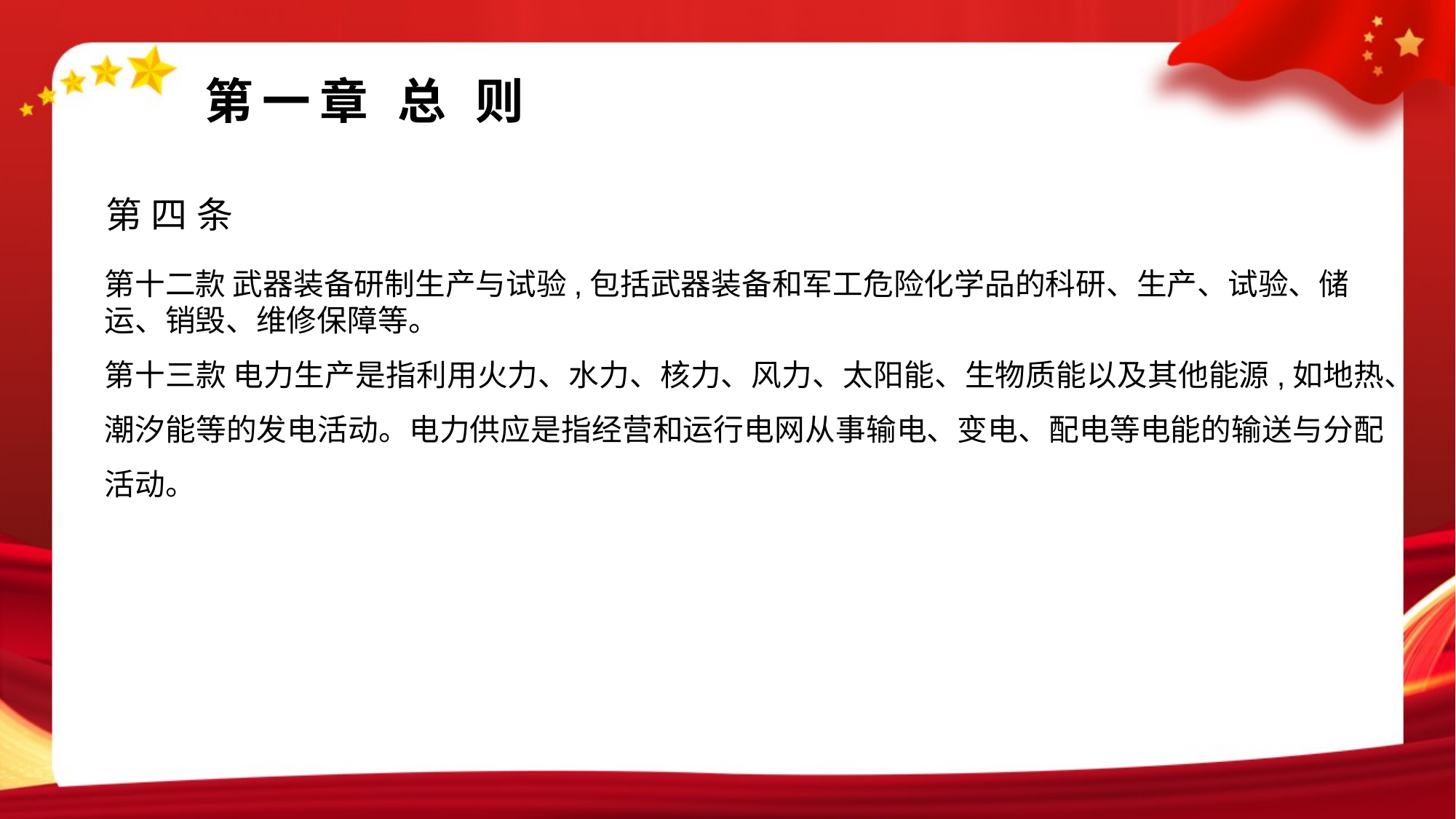

#
第一章 总 则
第四条
第十二款 武器装备研制生产与试验,包括武器装备和军工危险化学品的科研、生产、试验、储运、销毁、维修保障等。
第十三款 电力生产是指利用火力、水力、核力、风力、太阳能、生物质能以及其他能源,如地热、潮汐能等的发电活动。电力供应是指经营和运行电网从事输电、变电、配电等电能的输送与分配活动。